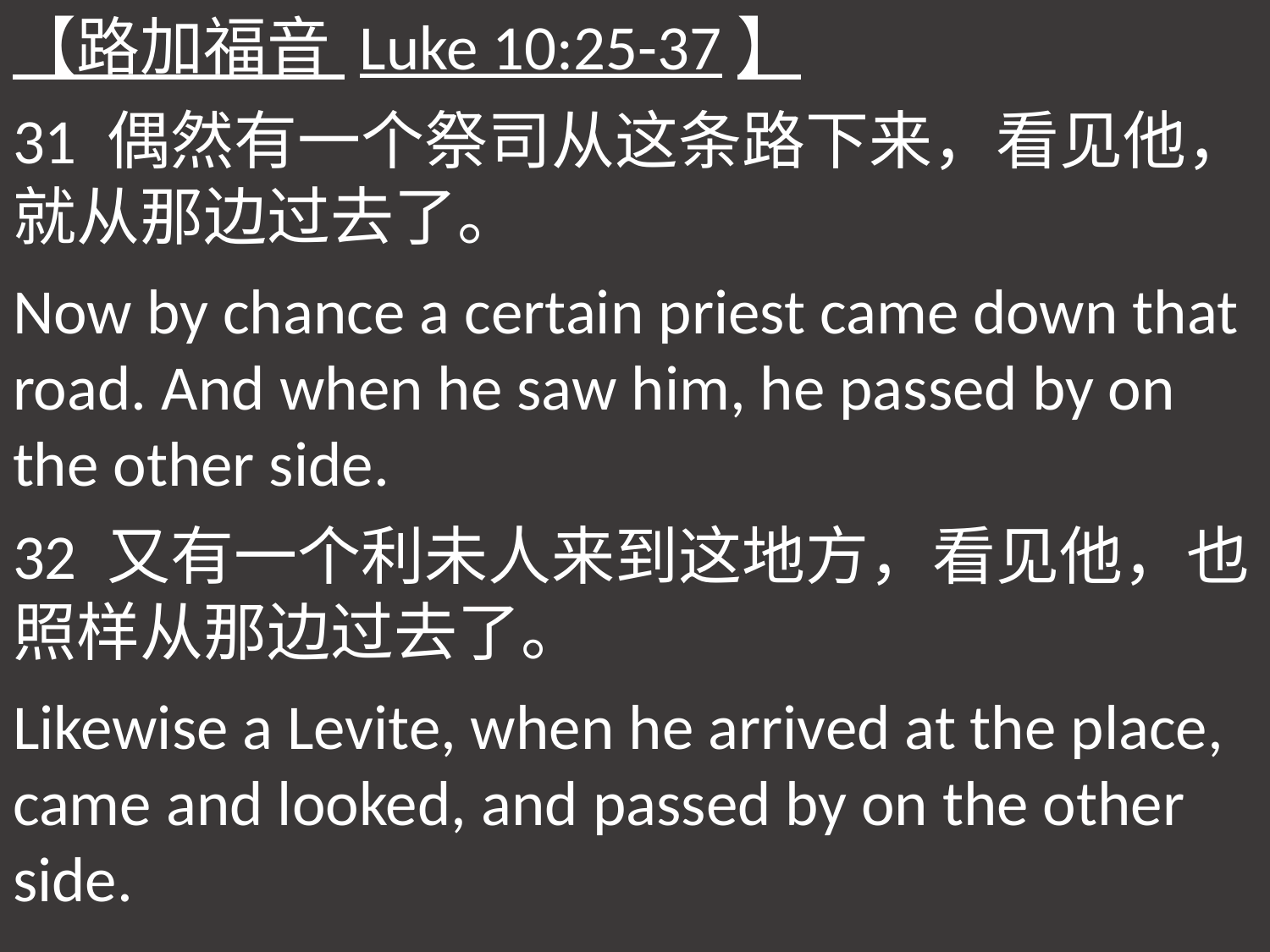

【路加福音 Luke 10:25-37】
31 偶然有一个祭司从这条路下来，看见他，就从那边过去了。
Now by chance a certain priest came down that road. And when he saw him, he passed by on the other side.
32 又有一个利未人来到这地方，看见他，也照样从那边过去了。
Likewise a Levite, when he arrived at the place, came and looked, and passed by on the other side.